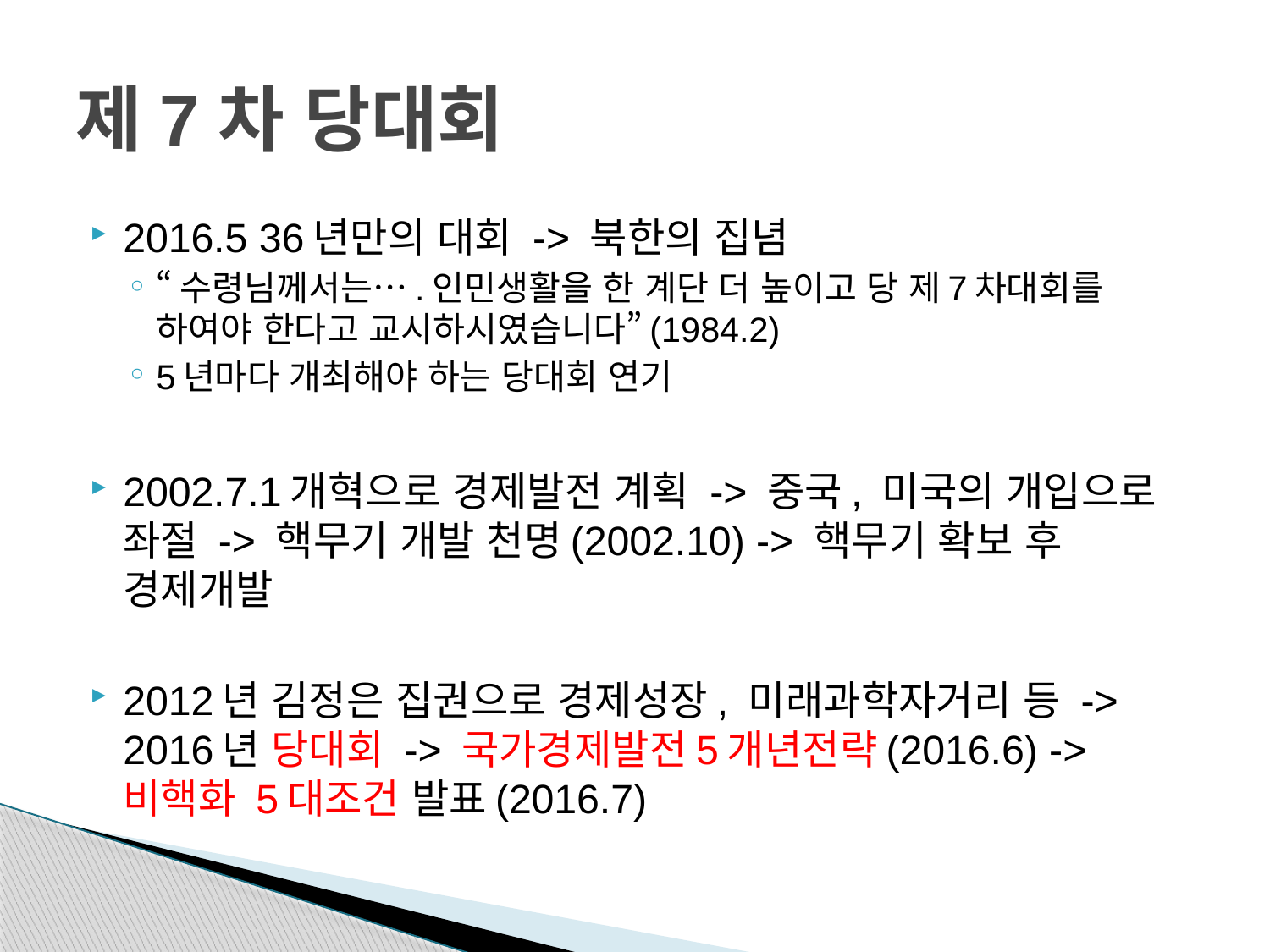

# 제7차 당대회
2016.5 36년만의 대회 -> 북한의 집념
“수령님께서는….인민생활을 한 계단 더 높이고 당 제7차대회를 하여야 한다고 교시하시였습니다”(1984.2)
5년마다 개최해야 하는 당대회 연기

2002.7.1개혁으로 경제발전 계획 -> 중국, 미국의 개입으로 좌절 -> 핵무기 개발 천명(2002.10) -> 핵무기 확보 후 경제개발

2012년 김정은 집권으로 경제성장, 미래과학자거리 등 -> 2016년 당대회 -> 국가경제발전5개년전략(2016.6) -> 비핵화 5대조건 발표(2016.7)